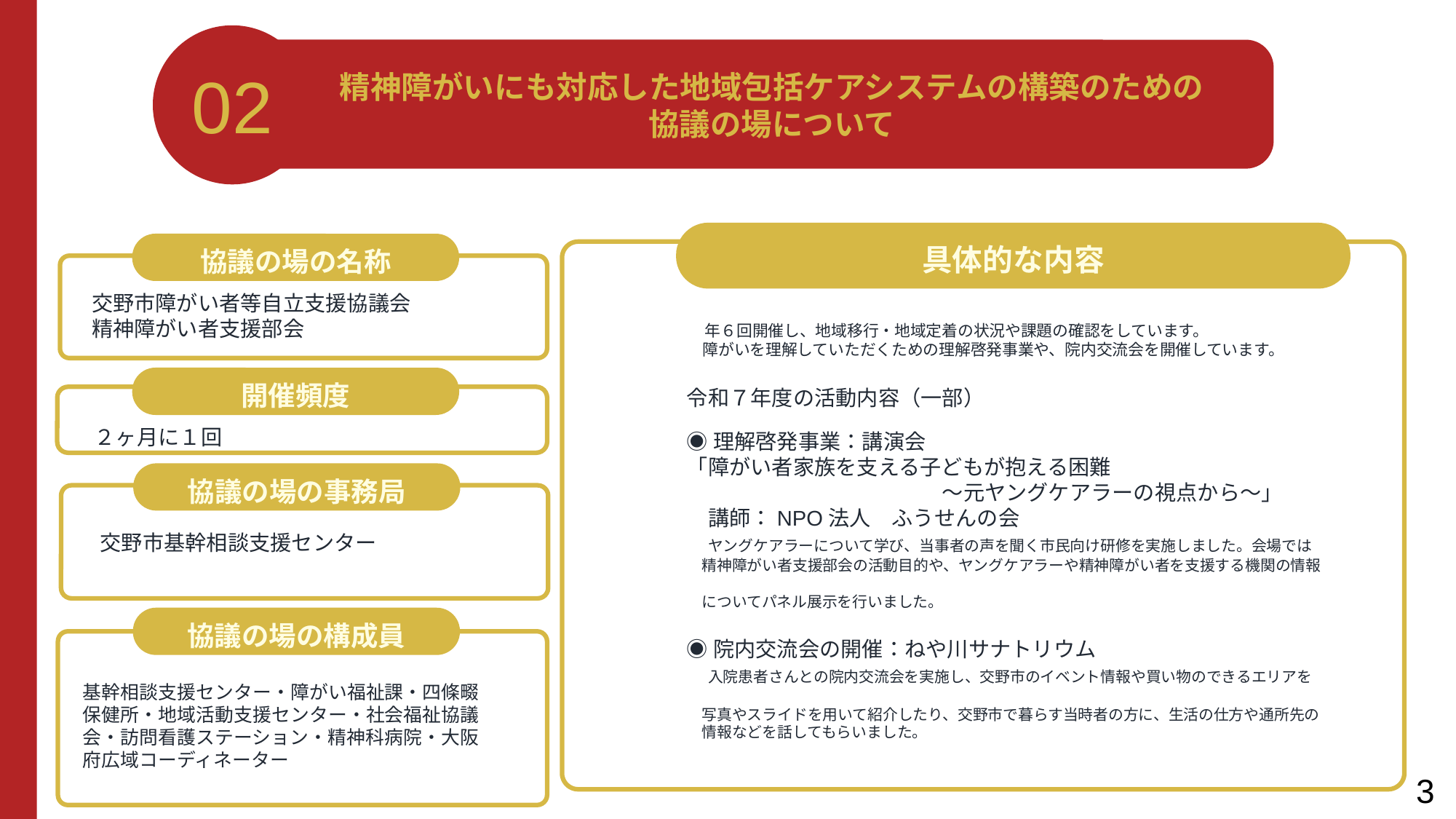

02

精神障がいにも対応した地域包括ケアシステムの構築のための
協議の場について
具体的な内容
協議の場の名称

交野市障がい者等自立支援協議会
精神障がい者支援部会
　年６回開催し、地域移行・地域定着の状況や課題の確認をしています。
　障がいを理解していただくための理解啓発事業や、院内交流会を開催しています。

令和７年度の活動内容（一部）

◉理解啓発事業：講演会
「障がい者家族を支える子どもが抱える困難
　　　　　　　　　　　　～元ヤングケアラーの視点から～」
　講師：NPO法人　ふうせんの会
　ヤングケアラーについて学び、当事者の声を聞く市民向け研修を実施しました。会場では
　精神障がい者支援部会の活動目的や、ヤングケアラーや精神障がい者を支援する機関の情報
　についてパネル展示を行いました。

◉院内交流会の開催：ねや川サナトリウム
　入院患者さんとの院内交流会を実施し、交野市のイベント情報や買い物のできるエリアを
　写真やスライドを用いて紹介したり、交野市で暮らす当時者の方に、生活の仕方や通所先の
　情報などを話してもらいました。
開催頻度

２ヶ月に１回
協議の場の事務局

交野市基幹相談支援センター
協議の場の構成員

基幹相談支援センター・障がい福祉課・四條畷保健所・地域活動支援センター・社会福祉協議会・訪問看護ステーション・精神科病院・大阪府広域コーディネーター